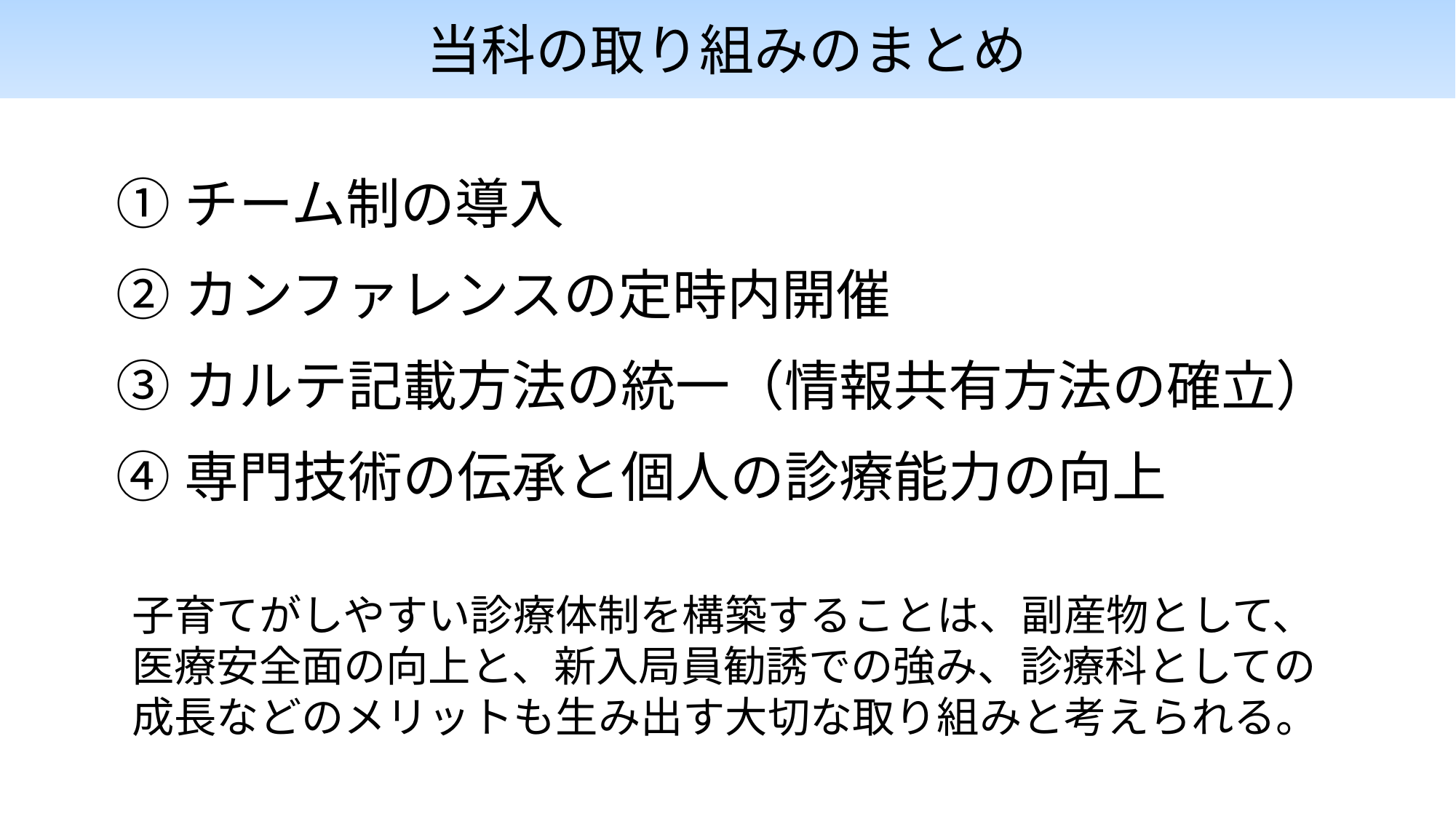

当科の取り組みのまとめ
①チーム制の導入

②カンファレンスの定時内開催

③カルテ記載方法の統一（情報共有方法の確立）

④専門技術の伝承と個人の診療能力の向上
子育てがしやすい診療体制を構築することは、副産物として、医療安全面の向上と、新入局員勧誘での強み、診療科としての成長などのメリットも生み出す大切な取り組みと考えられる。